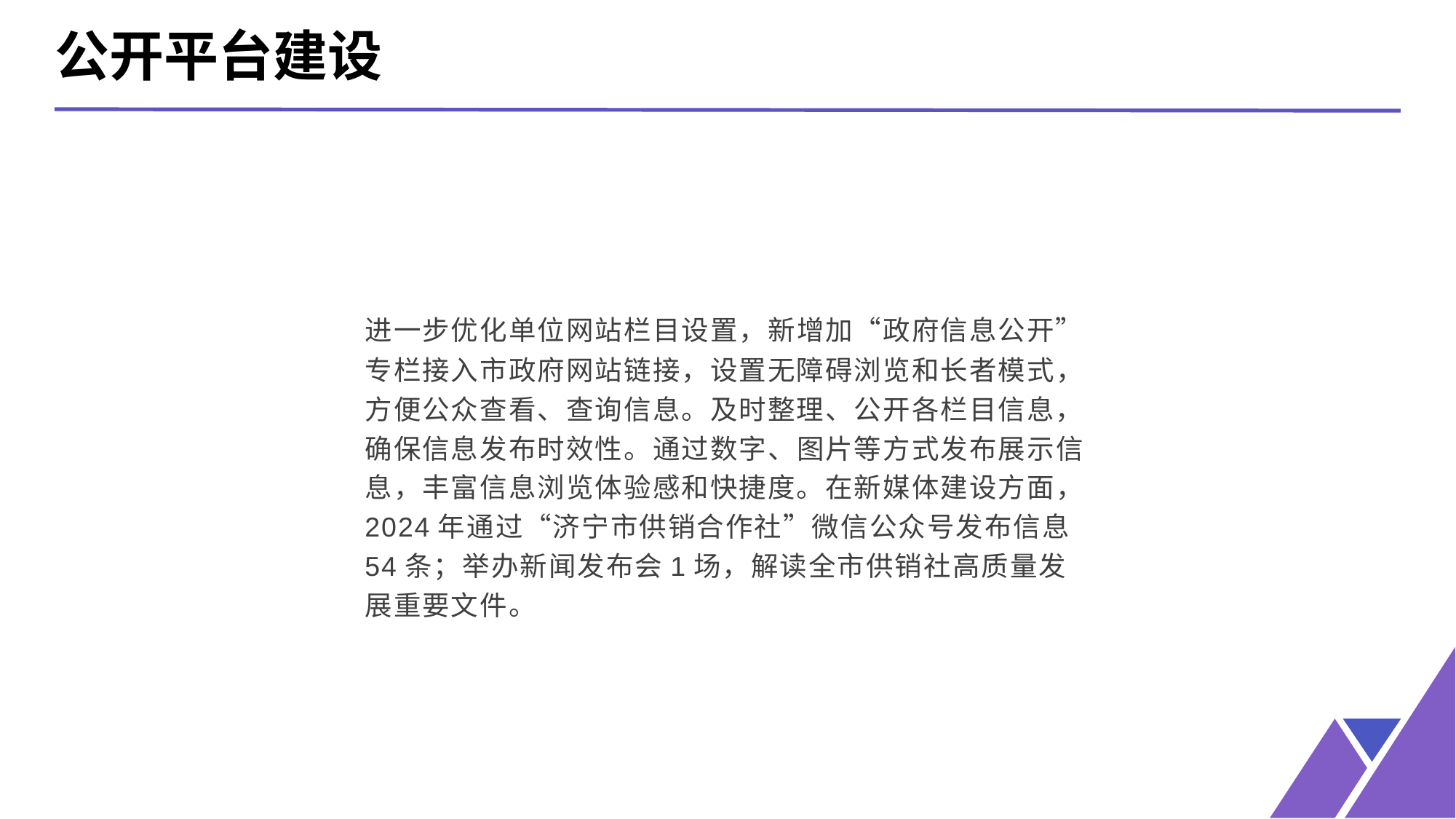

公开平台建设
进一步优化单位网站栏目设置，新增加“政府信息公开”专栏接入市政府网站链接，设置无障碍浏览和长者模式，方便公众查看、查询信息。及时整理、公开各栏目信息，确保信息发布时效性。通过数字、图片等方式发布展示信息，丰富信息浏览体验感和快捷度。在新媒体建设方面，2024年通过“济宁市供销合作社”微信公众号发布信息54条；举办新闻发布会1场，解读全市供销社高质量发展重要文件。